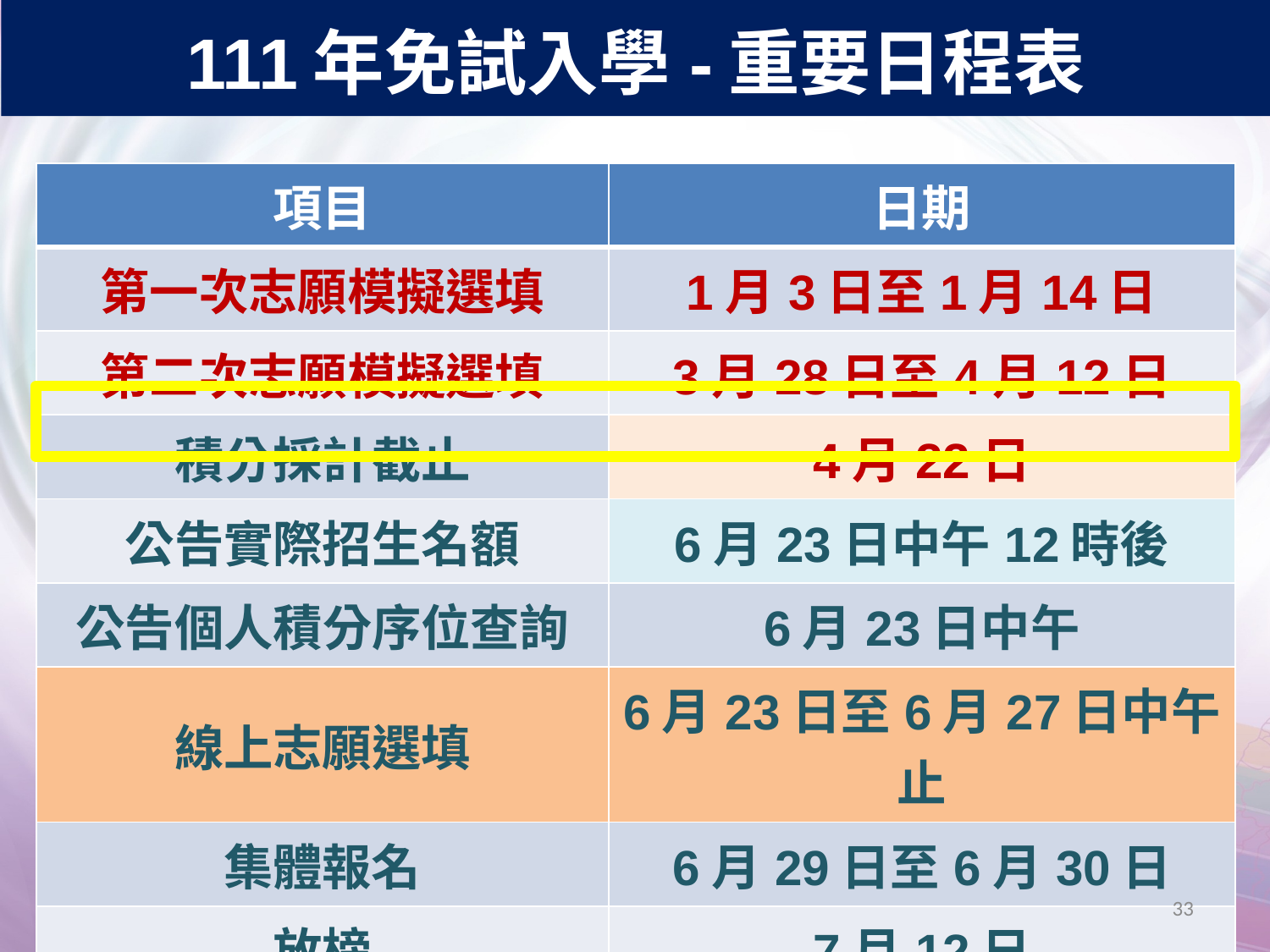

111年免試入學-重要日程表
| 項目 | 日期 |
| --- | --- |
| 第一次志願模擬選填 | 1月3日至1月14日 |
| 第二次志願模擬選填 | 3月28日至4月12日 |
| 積分採計截止 | 4月22日 |
| 公告實際招生名額 | 6月23日中午12時後 |
| 公告個人積分序位查詢 | 6月23日中午 |
| 線上志願選填 | 6月23日至6月27日中午止 |
| 集體報名 | 6月29日至6月30日 |
| 放榜 | 7月12日 |
| 報到 | 7月14日 |

33